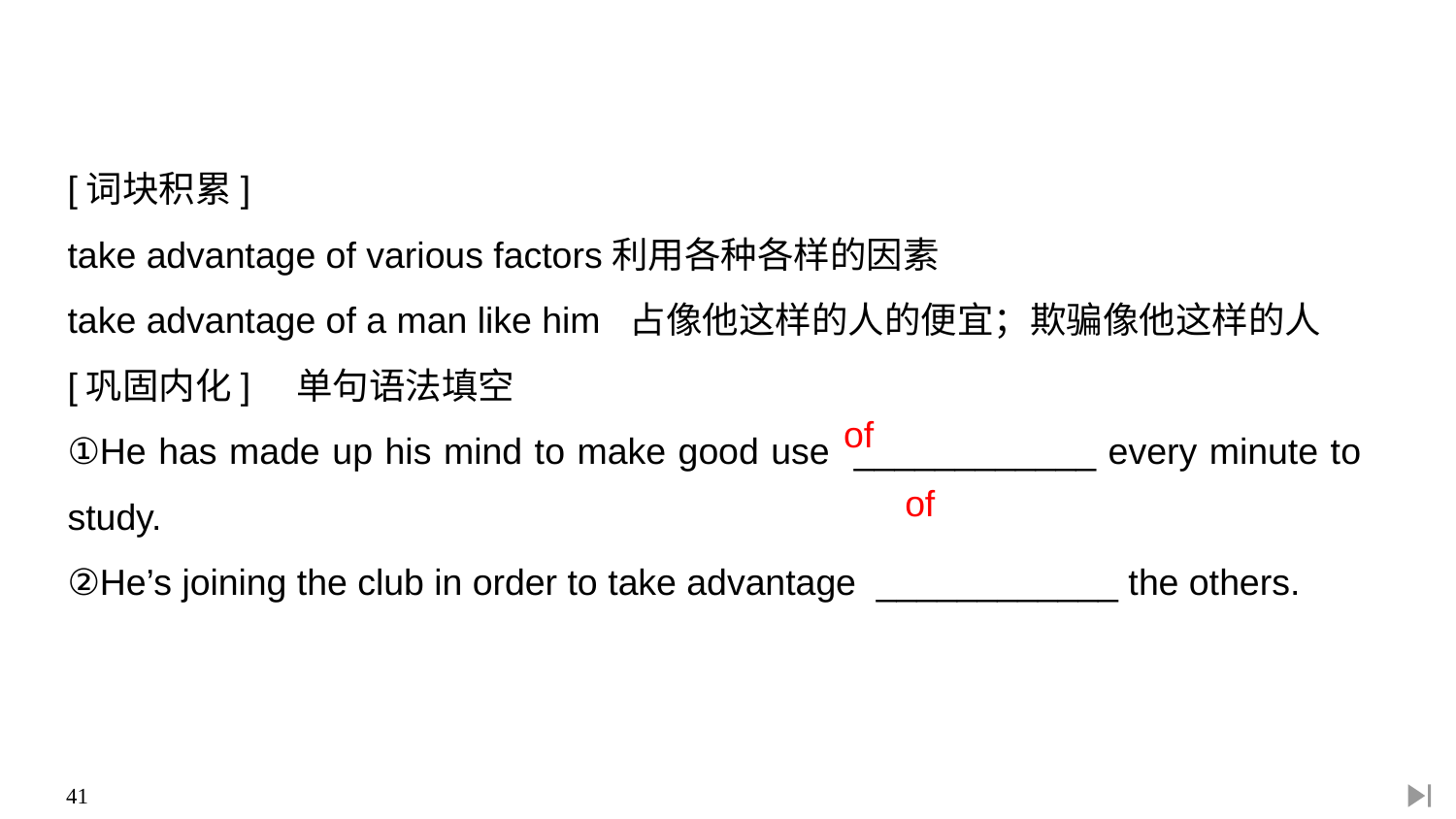

[词块积累]
take advantage of various factors利用各种各样的因素
take advantage of a man like him  占像他这样的人的便宜；欺骗像他这样的人
[巩固内化]　单句语法填空
①He has made up his mind to make good use  ____________ every minute to study.
②He’s joining the club in order to take advantage  ____________ the others.
of
of